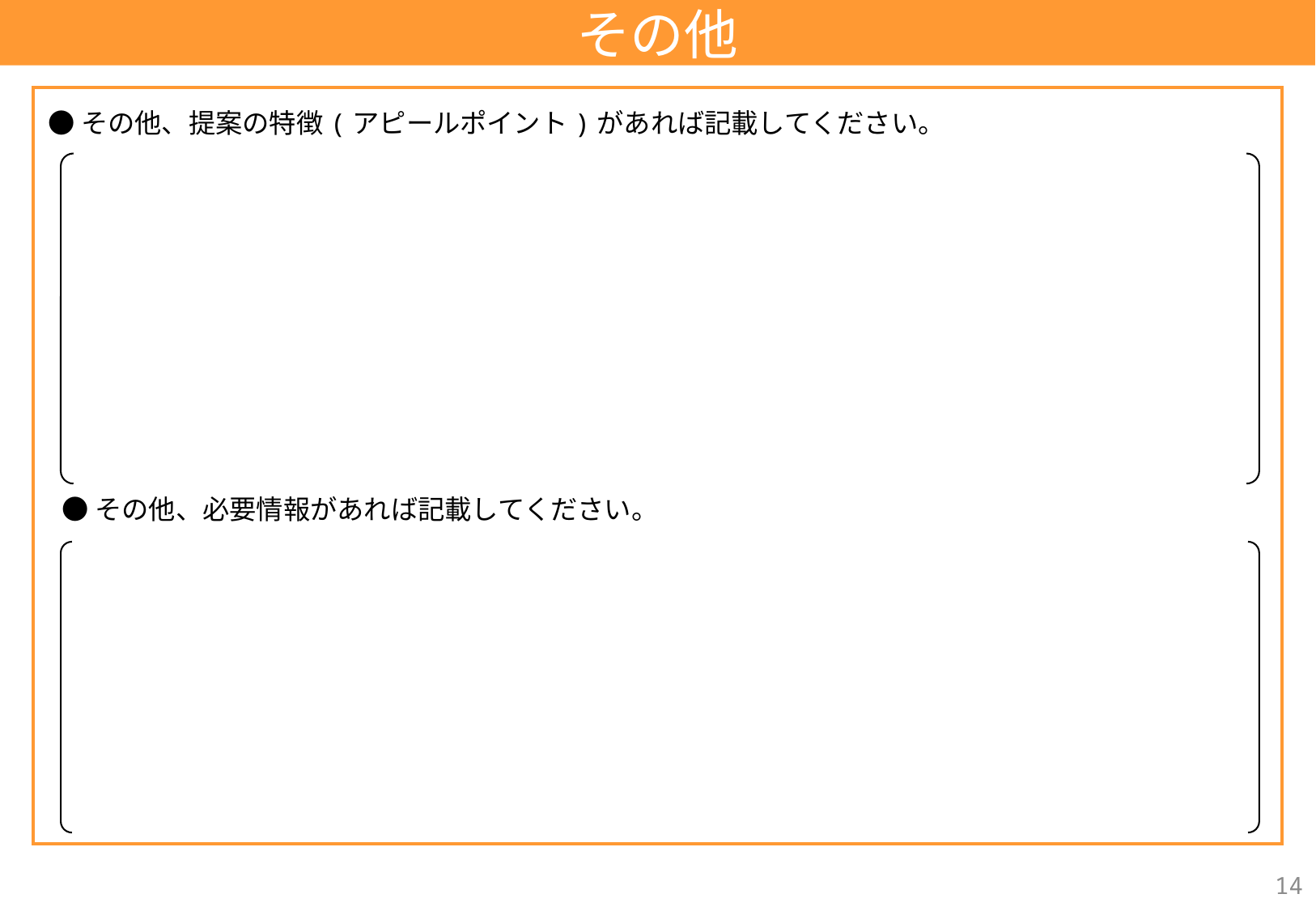

その他

●その他、提案の特徴(アピールポイント)があれば記載してください。

●その他、必要情報があれば記載してください。

14